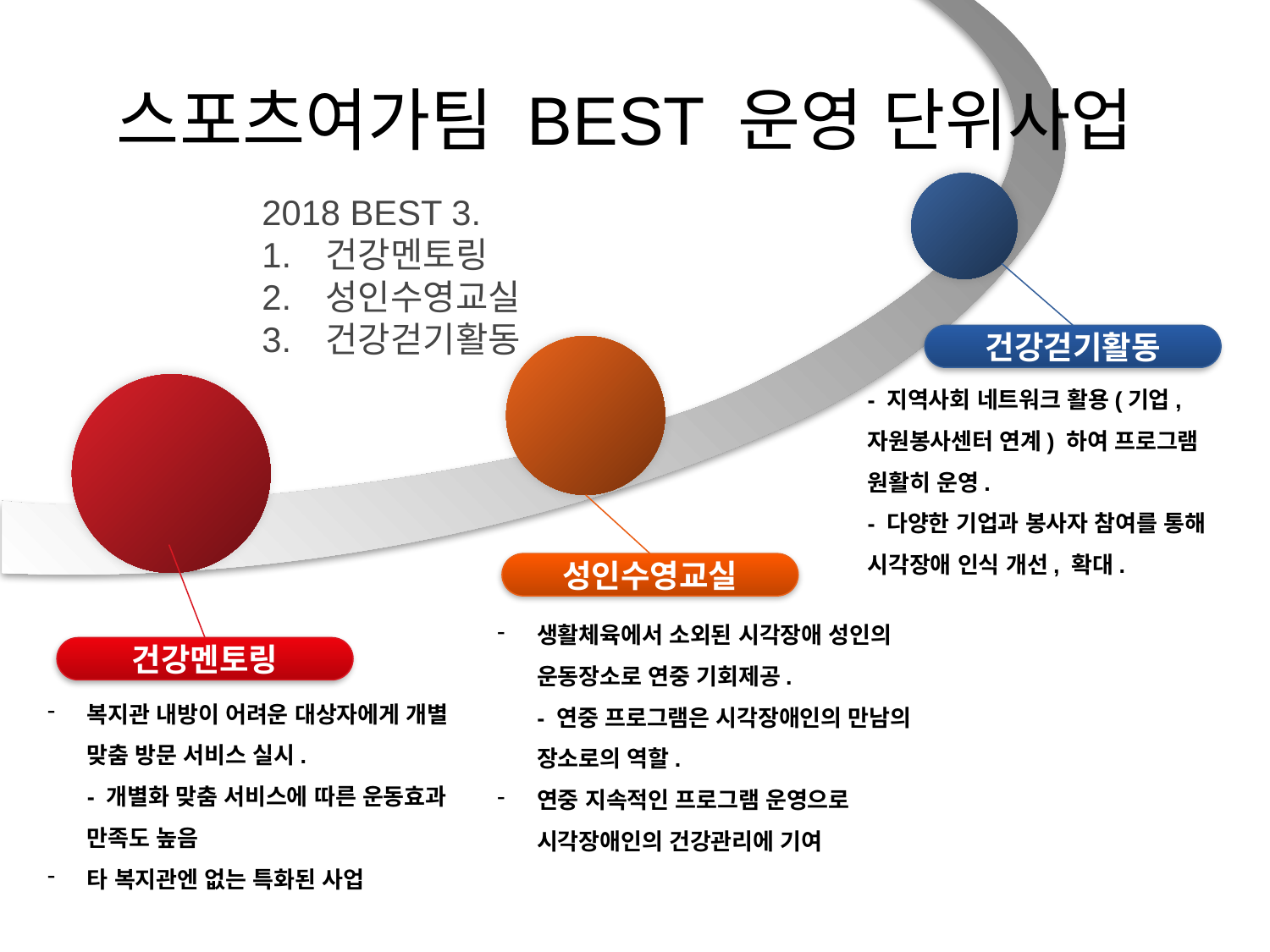

# 스포츠여가팀 BEST 운영 단위사업

2018 BEST 3.
건강멘토링
성인수영교실
건강걷기활동
건강걷기활동

- 지역사회 네트워크 활용(기업, 자원봉사센터 연계) 하여 프로그램 원활히 운영.
- 다양한 기업과 봉사자 참여를 통해 시각장애 인식 개선, 확대.

성인수영교실
생활체육에서 소외된 시각장애 성인의 운동장소로 연중 기회제공.
- 연중 프로그램은 시각장애인의 만남의 장소로의 역할.
연중 지속적인 프로그램 운영으로 시각장애인의 건강관리에 기여
건강멘토링
복지관 내방이 어려운 대상자에게 개별 맞춤 방문 서비스 실시.
- 개별화 맞춤 서비스에 따른 운동효과 만족도 높음
타 복지관엔 없는 특화된 사업